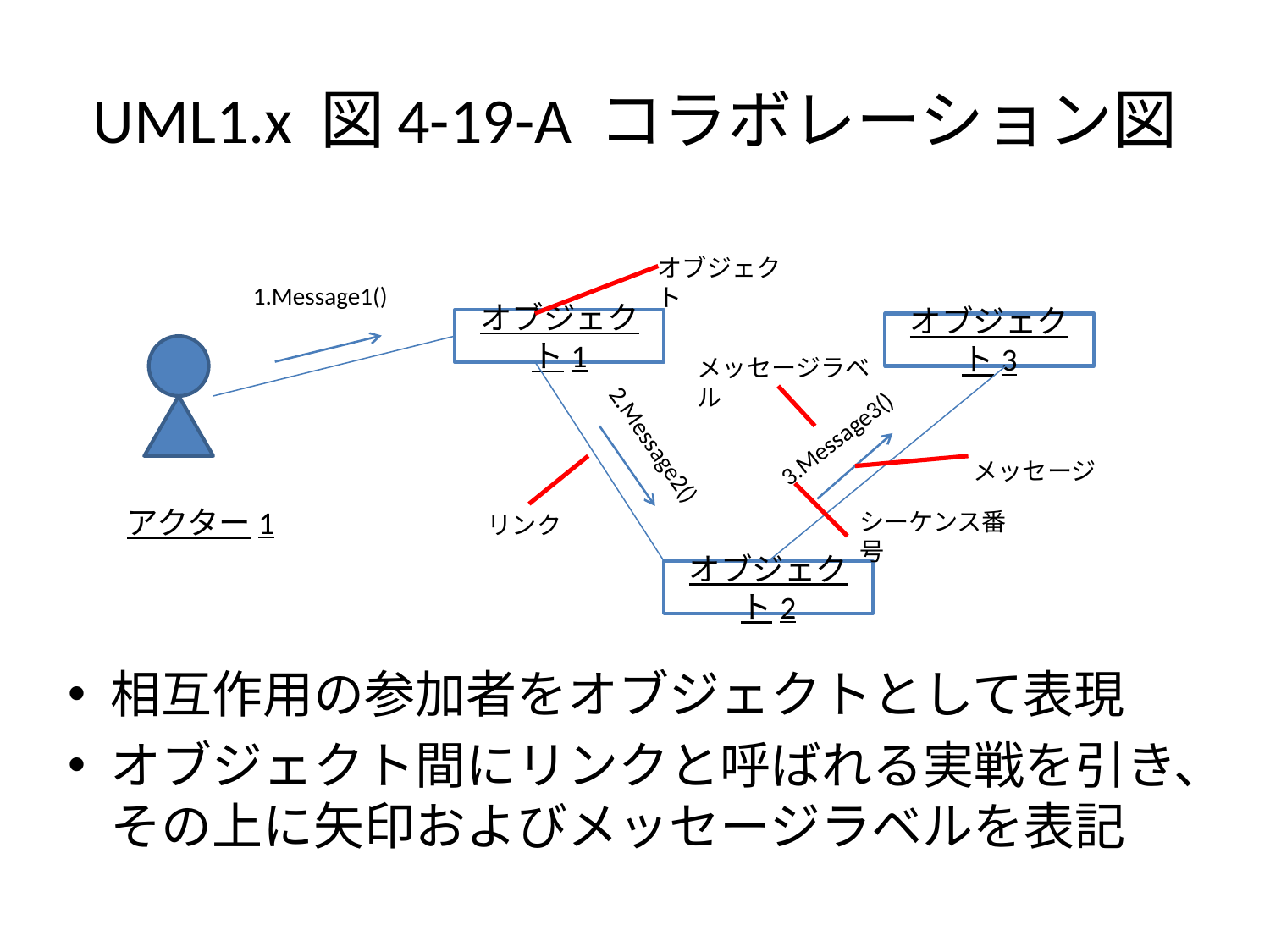

# UML1.x 図4-19-A コラボレーション図
オブジェクト
1.Message1()
オブジェクト1
オブジェクト3

メッセージラベル

3.Message3()
2.Message2()
メッセージ
アクター1
シーケンス番号
リンク
オブジェクト2
相互作用の参加者をオブジェクトとして表現
オブジェクト間にリンクと呼ばれる実戦を引き、その上に矢印およびメッセージラベルを表記